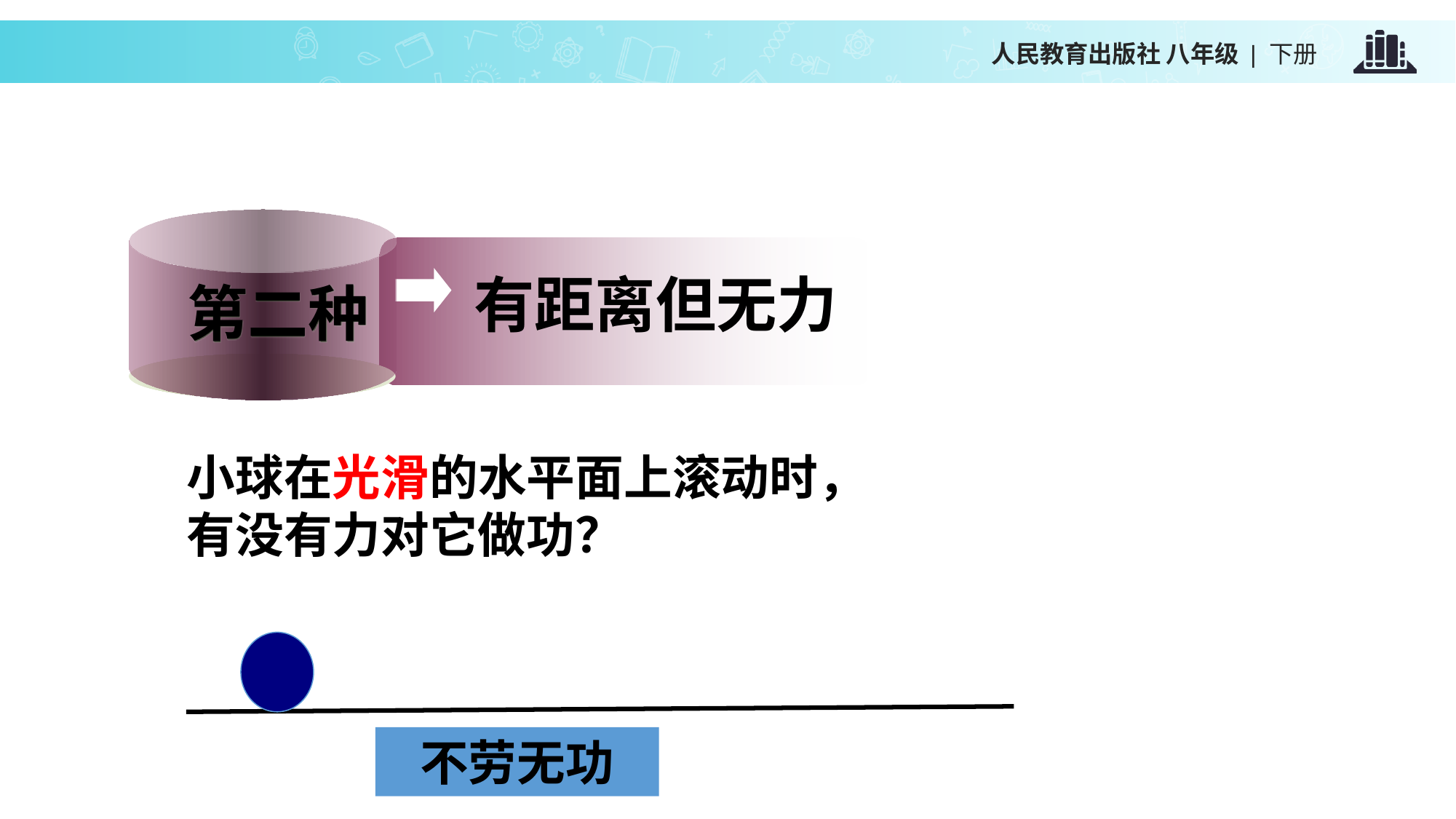

第二种

有距离但无力

小球在光滑的水平面上滚动时，有没有力对它做功？

不劳无功